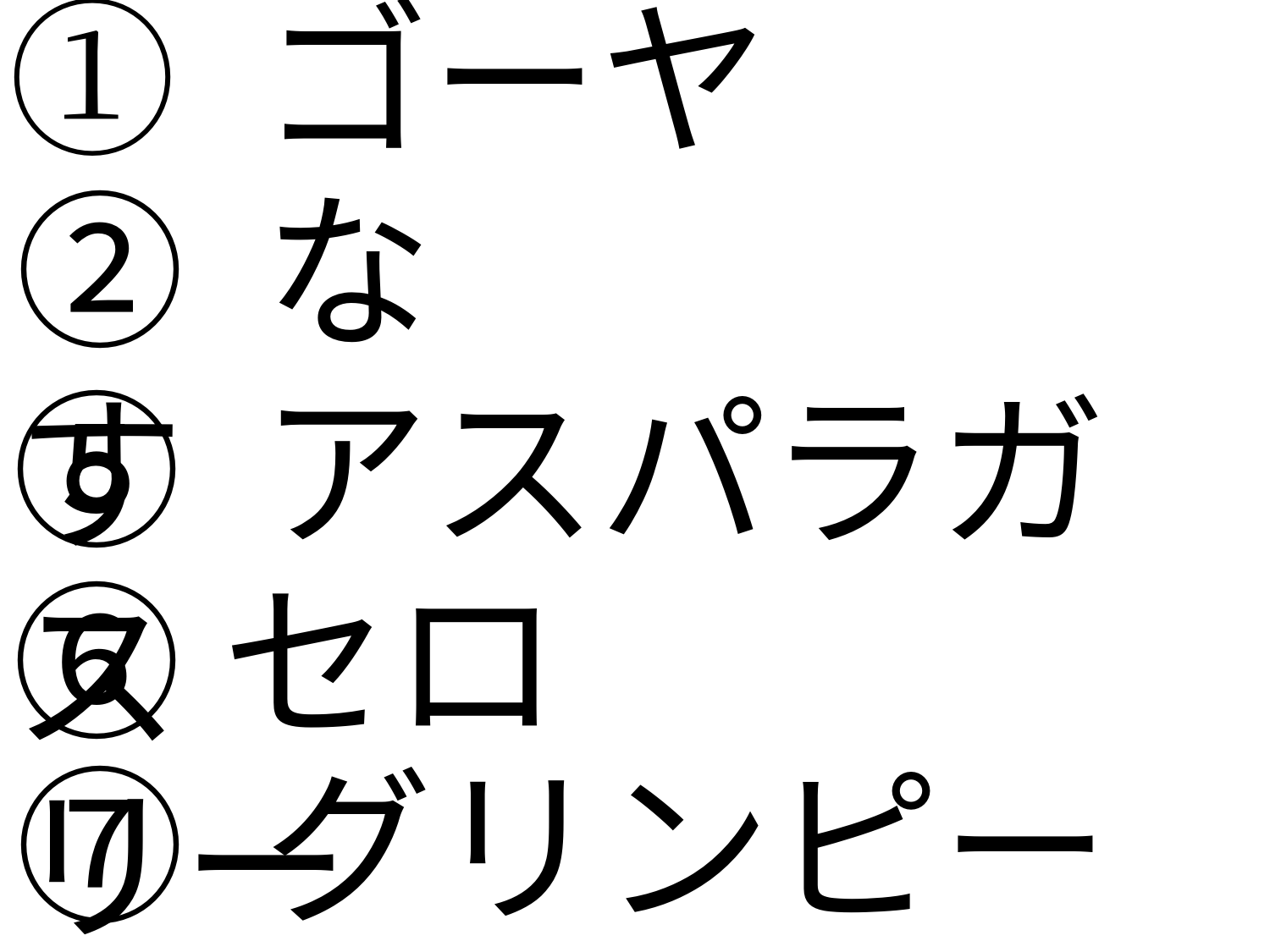

➀ ゴーヤ
② なす
⑤ アスパラガス
⑥セロリー
⑦ グリンピース